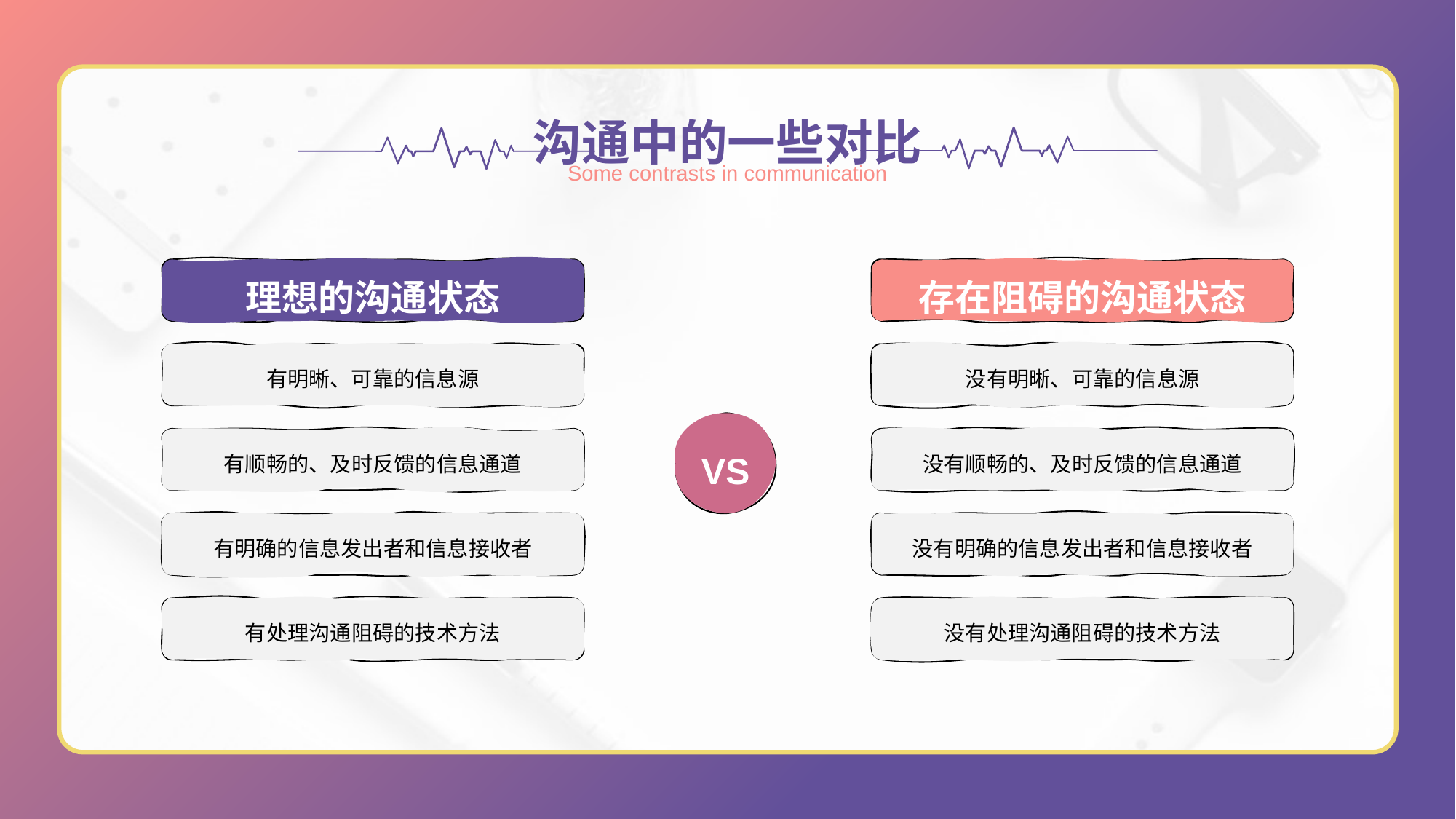

沟通中的一些对比

Some contrasts in communication
理想的沟通状态
存在阻碍的沟通状态
有明晰、可靠的信息源
没有明晰、可靠的信息源
VS
有顺畅的、及时反馈的信息通道
没有顺畅的、及时反馈的信息通道
有明确的信息发出者和信息接收者
没有明确的信息发出者和信息接收者
有处理沟通阻碍的技术方法
没有处理沟通阻碍的技术方法